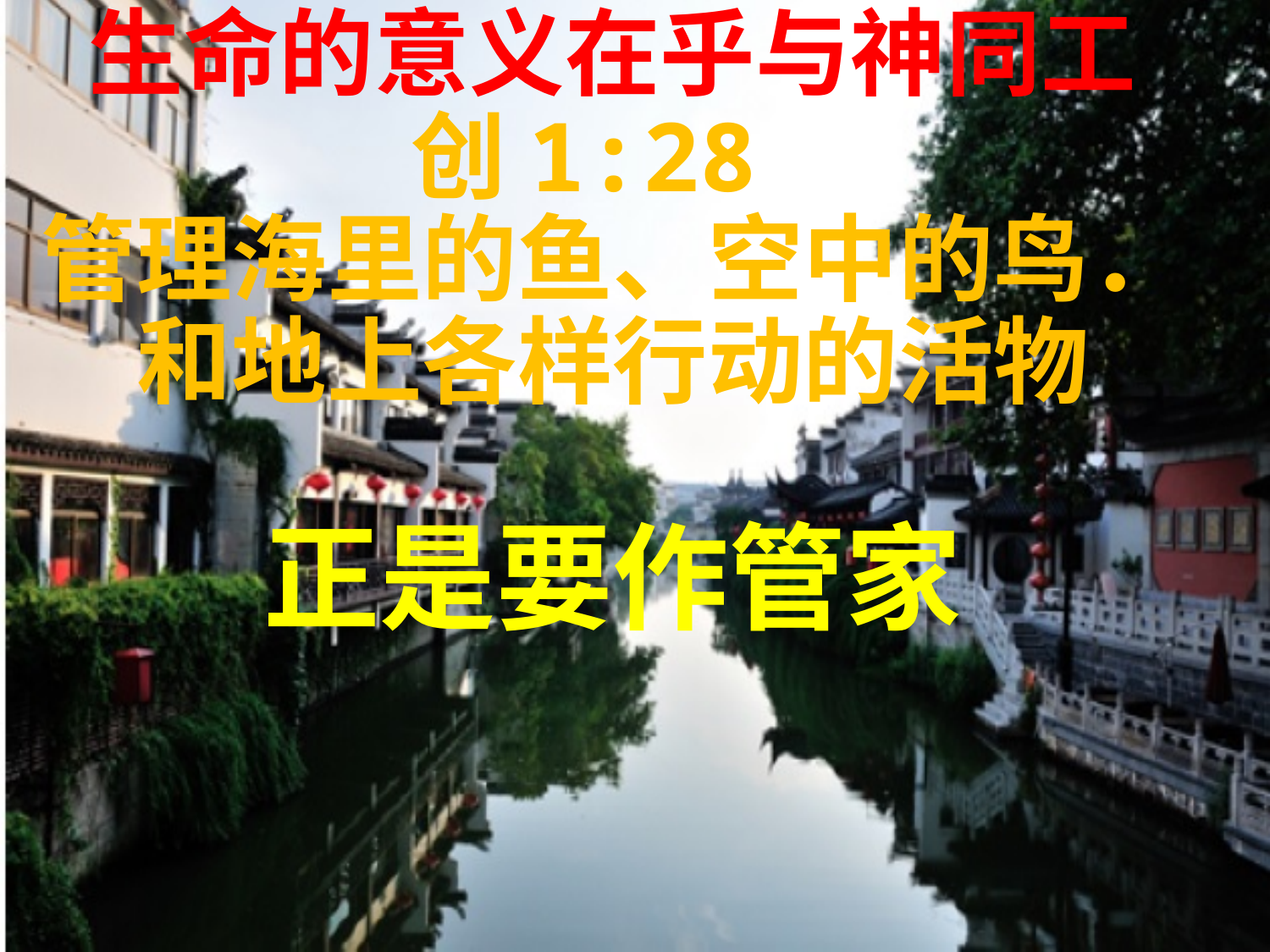

生命的意义在乎与神同工
创1:28
管理海里的鱼、空中的鸟．
和地上各样行动的活物

正是要作管家